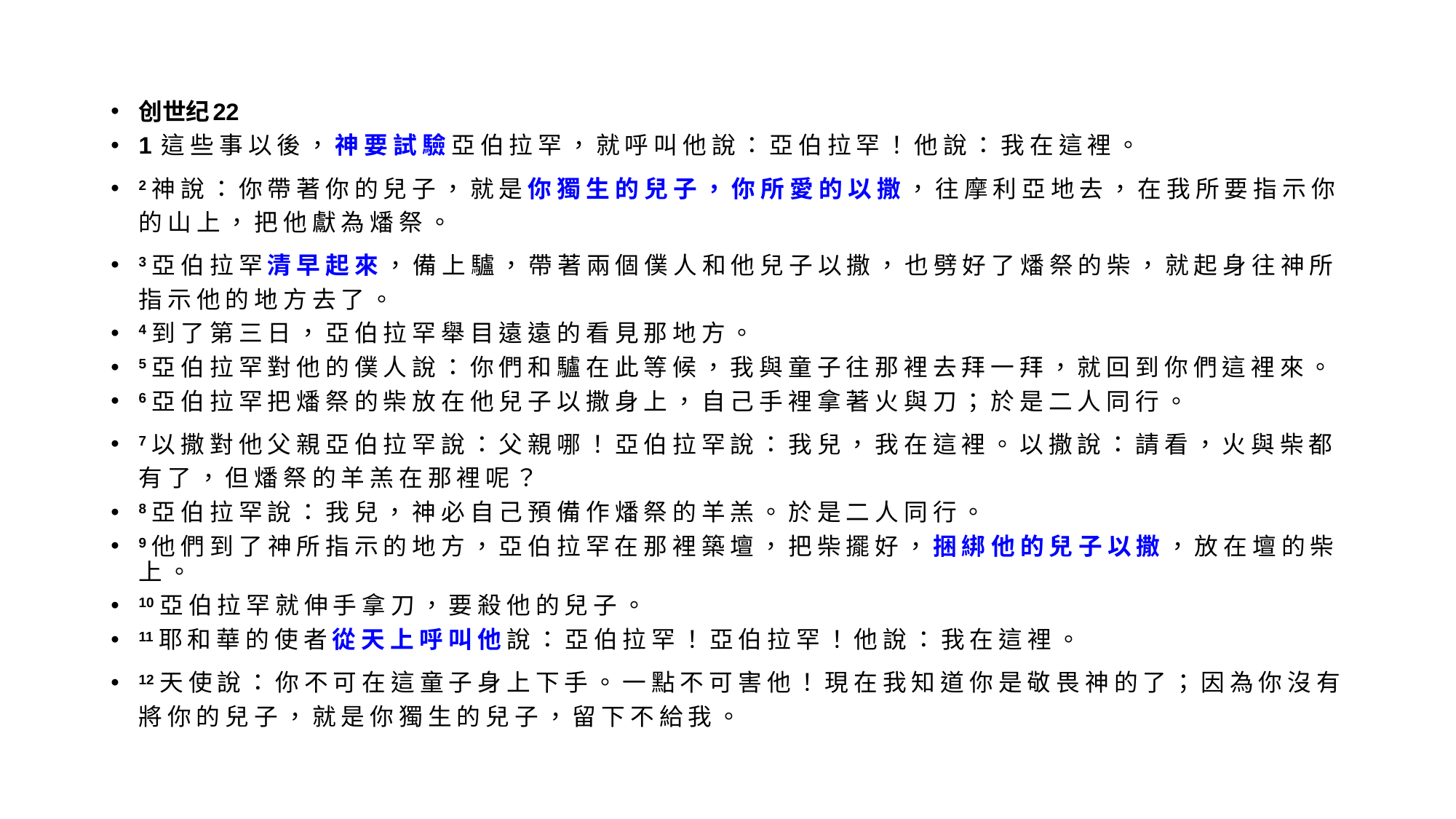

创世纪22
1 這 些 事 以 後 ， 神 要 試 驗 亞 伯 拉 罕 ， 就 呼 叫 他 說 ： 亞 伯 拉 罕 ！ 他 說 ： 我 在 這 裡 。
2 神 說 ： 你 帶 著 你 的 兒 子 ， 就 是 你 獨 生 的 兒 子 ， 你 所 愛 的 以 撒 ， 往 摩 利 亞 地 去 ， 在 我 所 要 指 示 你 的 山 上 ， 把 他 獻 為 燔 祭 。
3 亞 伯 拉 罕 清 早 起 來 ， 備 上 驢 ， 帶 著 兩 個 僕 人 和 他 兒 子 以 撒 ， 也 劈 好 了 燔 祭 的 柴 ， 就 起 身 往 神 所 指 示 他 的 地 方 去 了 。
4 到 了 第 三 日 ， 亞 伯 拉 罕 舉 目 遠 遠 的 看 見 那 地 方 。
5 亞 伯 拉 罕 對 他 的 僕 人 說 ： 你 們 和 驢 在 此 等 候 ， 我 與 童 子 往 那 裡 去 拜 一 拜 ， 就 回 到 你 們 這 裡 來 。
6 亞 伯 拉 罕 把 燔 祭 的 柴 放 在 他 兒 子 以 撒 身 上 ， 自 己 手 裡 拿 著 火 與 刀 ； 於 是 二 人 同 行 。
7 以 撒 對 他 父 親 亞 伯 拉 罕 說 ： 父 親 哪 ！ 亞 伯 拉 罕 說 ： 我 兒 ， 我 在 這 裡 。 以 撒 說 ： 請 看 ， 火 與 柴 都 有 了 ， 但 燔 祭 的 羊 羔 在 那 裡 呢 ？
8 亞 伯 拉 罕 說 ： 我 兒 ， 神 必 自 己 預 備 作 燔 祭 的 羊 羔 。 於 是 二 人 同 行 。
9 他 們 到 了 神 所 指 示 的 地 方 ， 亞 伯 拉 罕 在 那 裡 築 壇 ， 把 柴 擺 好 ， 捆 綁 他 的 兒 子 以 撒 ， 放 在 壇 的 柴 上 。
10 亞 伯 拉 罕 就 伸 手 拿 刀 ， 要 殺 他 的 兒 子 。
11 耶 和 華 的 使 者 從 天 上 呼 叫 他 說 ： 亞 伯 拉 罕 ！ 亞 伯 拉 罕 ！ 他 說 ： 我 在 這 裡 。
12 天 使 說 ： 你 不 可 在 這 童 子 身 上 下 手 。 一 點 不 可 害 他 ！ 現 在 我 知 道 你 是 敬 畏 神 的 了 ； 因 為 你 沒 有 將 你 的 兒 子 ， 就 是 你 獨 生 的 兒 子 ， 留 下 不 給 我 。